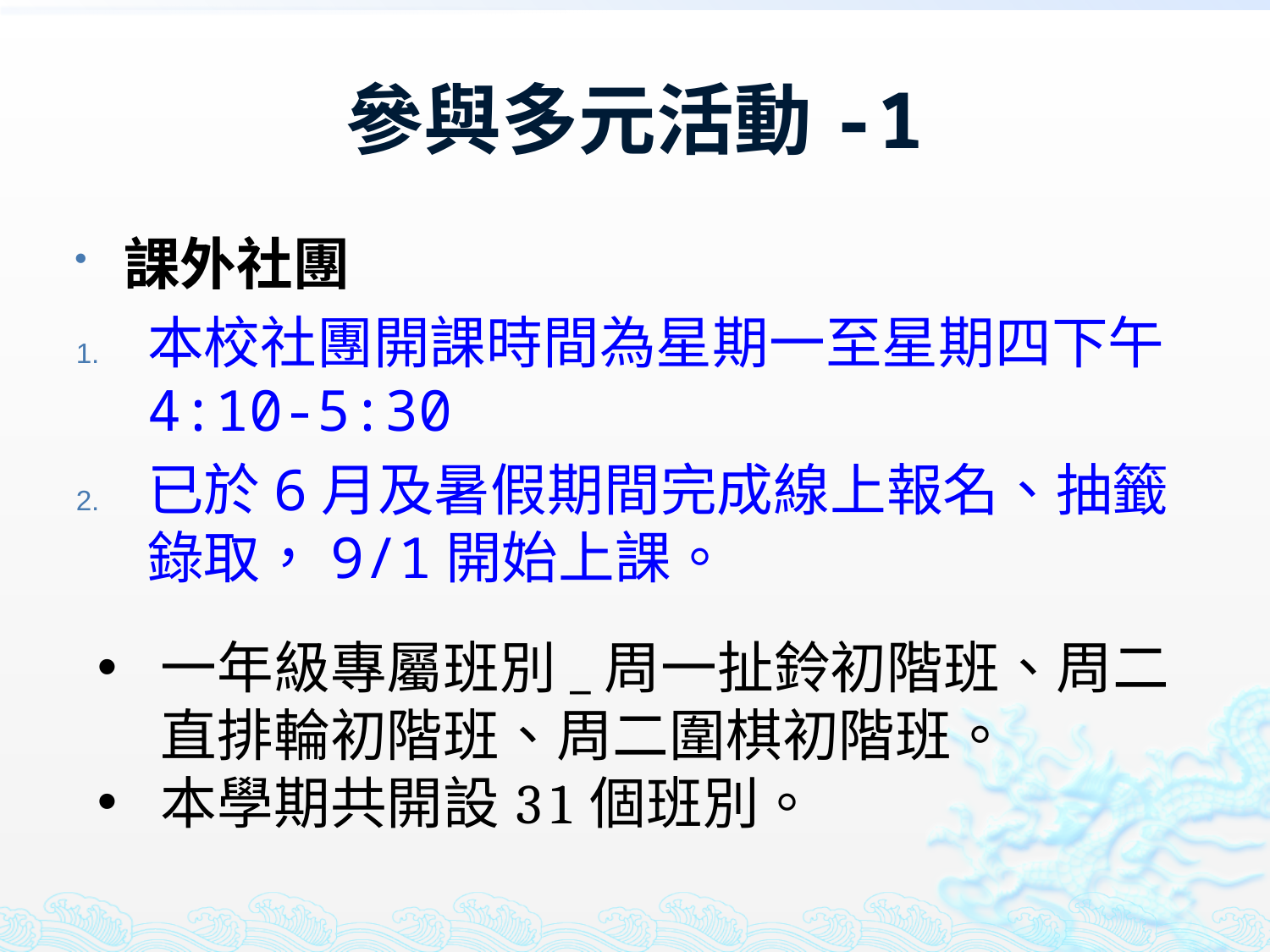

# 參與多元活動-1
課外社團
本校社團開課時間為星期一至星期四下午4:10-5:30
已於6月及暑假期間完成線上報名、抽籤錄取，9/1開始上課。

一年級專屬班別_周一扯鈴初階班、周二直排輪初階班、周二圍棋初階班。
本學期共開設31個班別。